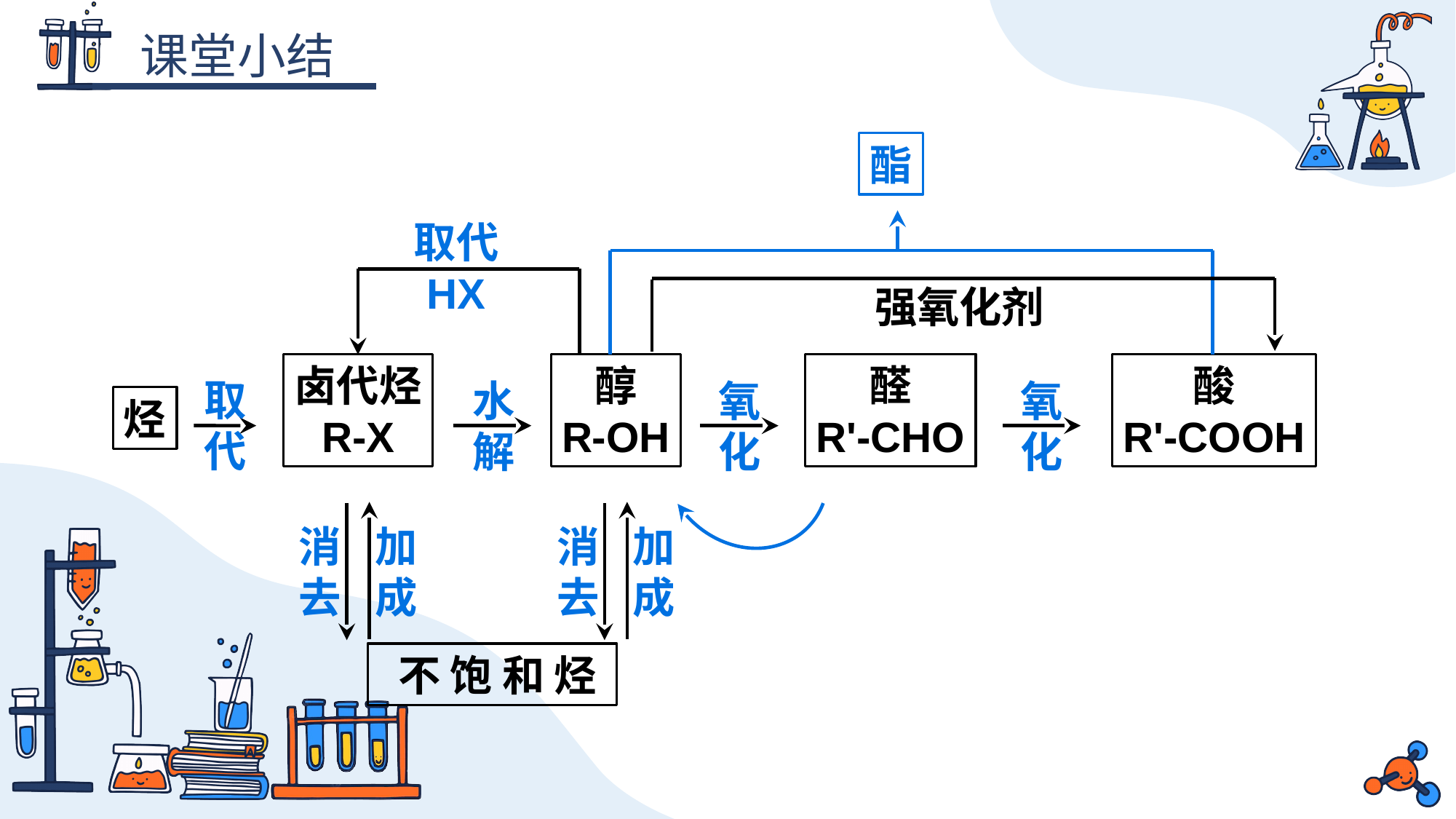

酯
取代
HX
强氧化剂
卤代烃
R-X
醇
R-OH
醛
R'-CHO
酸
R'-COOH
取
代
水
解
氧
化
氧
化

烃
加
成
加
成
消
去
消
去
 不 饱 和 烃